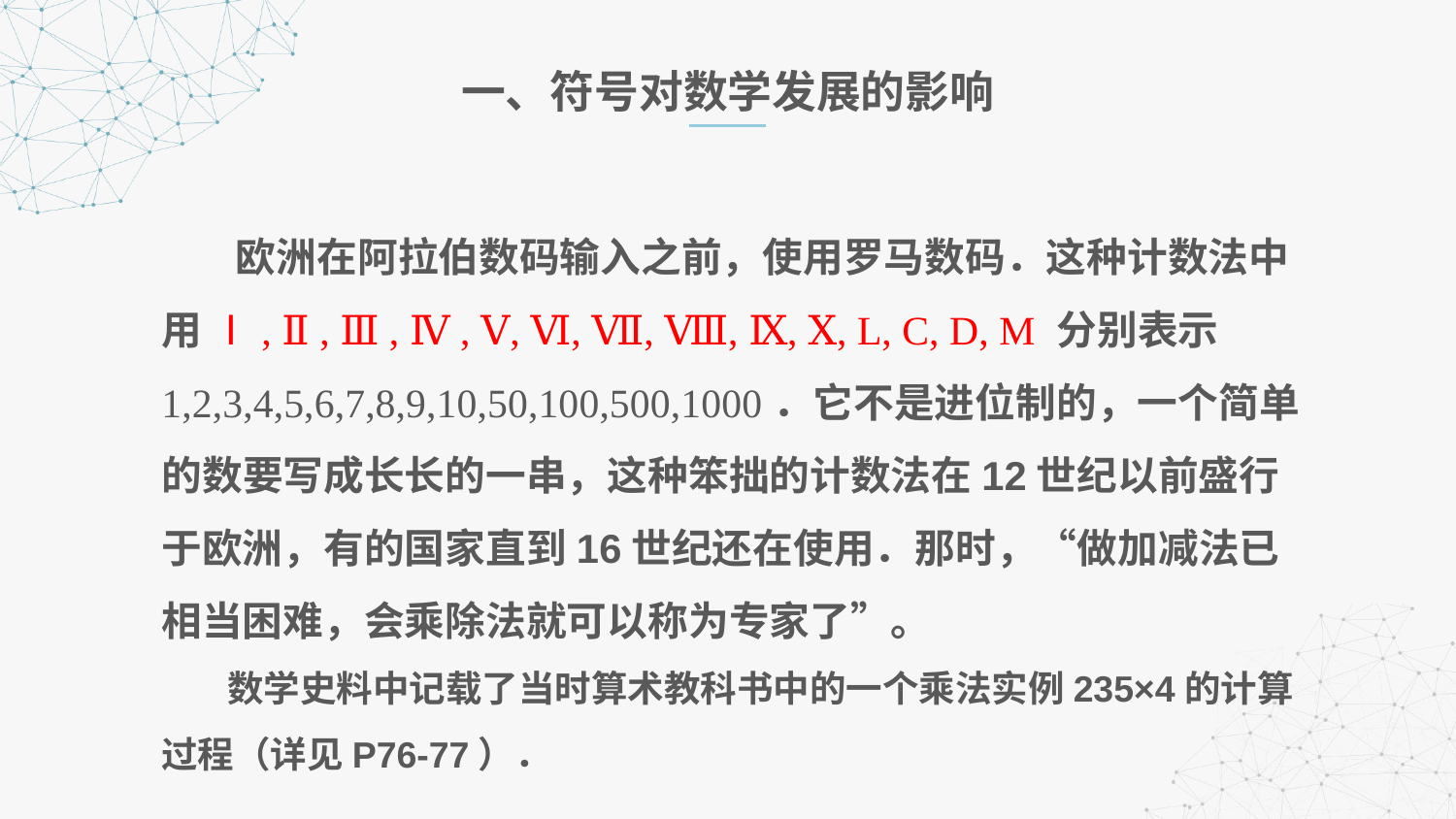

一、符号对数学发展的影响
       欧洲在阿拉伯数码输入之前，使用罗马数码．这种计数法中用 Ⅰ, Ⅱ , Ⅲ , Ⅳ , Ⅴ, Ⅵ, Ⅶ, Ⅷ, Ⅸ, Ⅹ, L, C, D, M 分别表示1,2,3,4,5,6,7,8,9,10,50,100,500,1000．它不是进位制的，一个简单的数要写成长长的一串，这种笨拙的计数法在12世纪以前盛行于欧洲，有的国家直到16世纪还在使用．那时，“做加减法已相当困难，会乘除法就可以称为专家了”。
        数学史料中记载了当时算术教科书中的一个乘法实例235×4的计算过程（详见P76-77）．